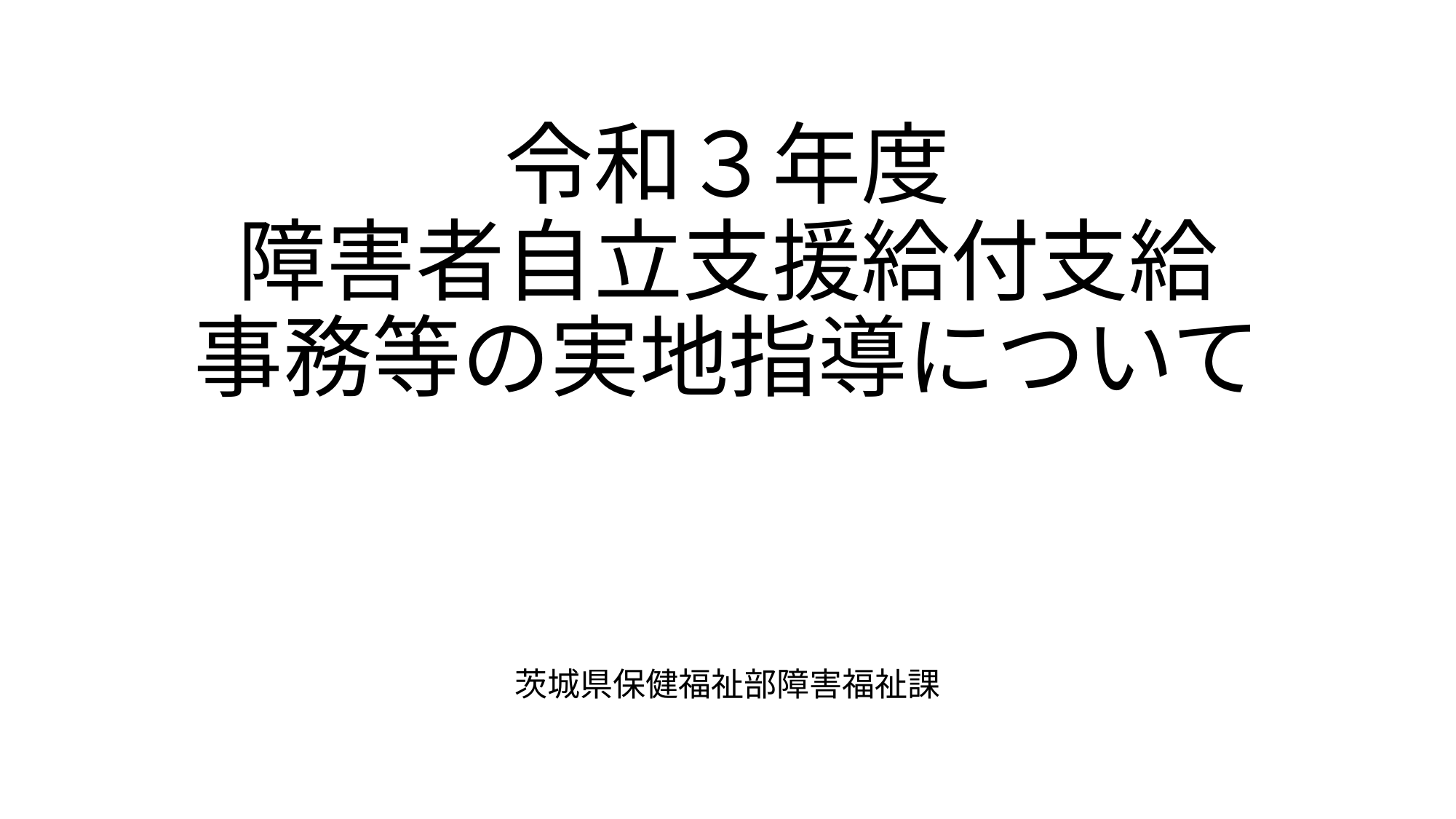

# 令和３年度 障害者自立支援給付支給事務等の実地指導について

茨城県保健福祉部障害福祉課